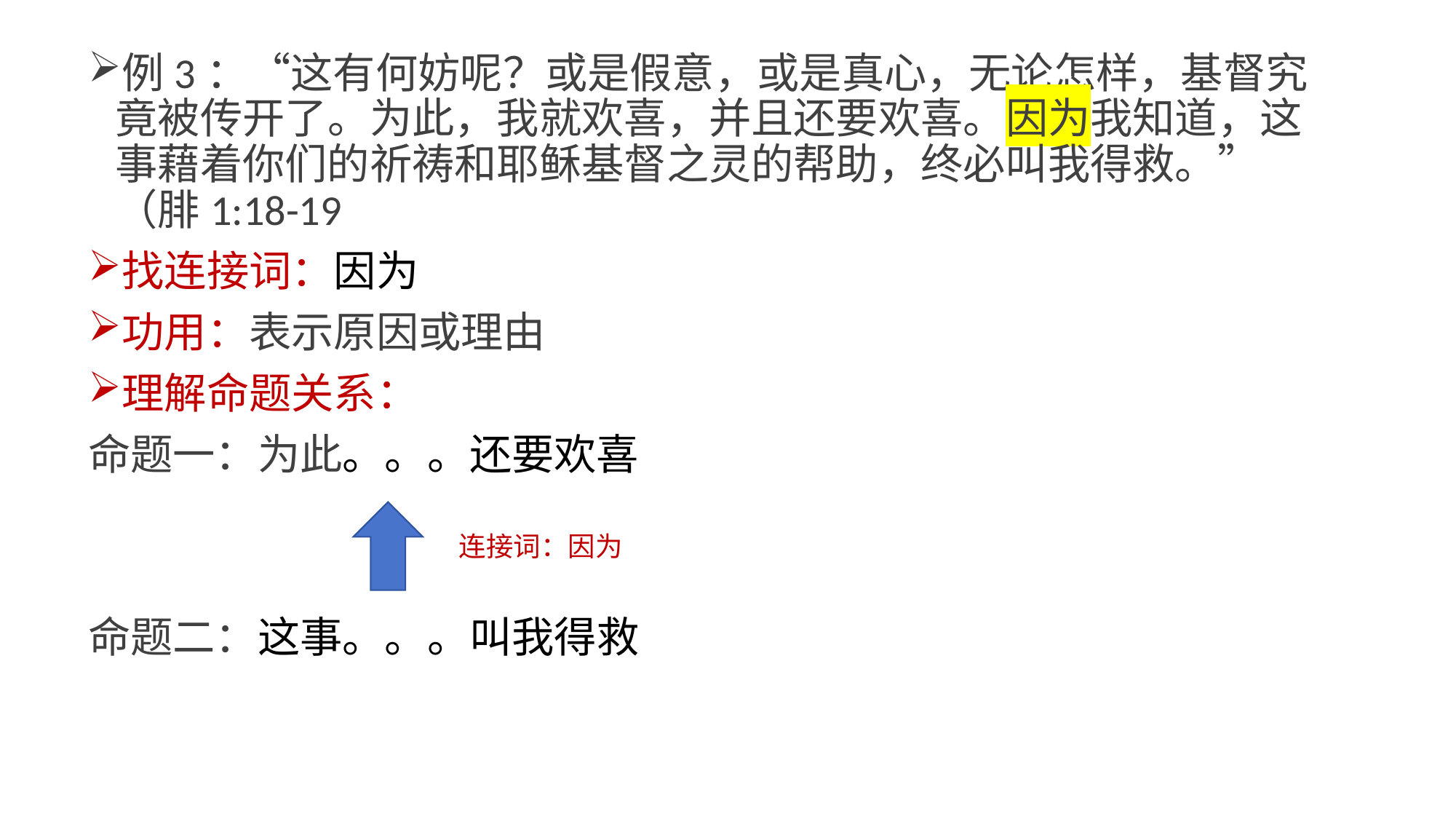

例3：“这有何妨呢？或是假意，或是真心，无论怎样，基督究竟被传开了。为此，我就欢喜，并且还要欢喜。因为我知道，这事藉着你们的祈祷和耶稣基督之灵的帮助，终必叫我得救。”（腓1:18-19
找连接词：因为
功用：表示原因或理由
理解命题关系：
命题一：为此。。。还要欢喜

命题二：这事。。。叫我得救

连接词：因为